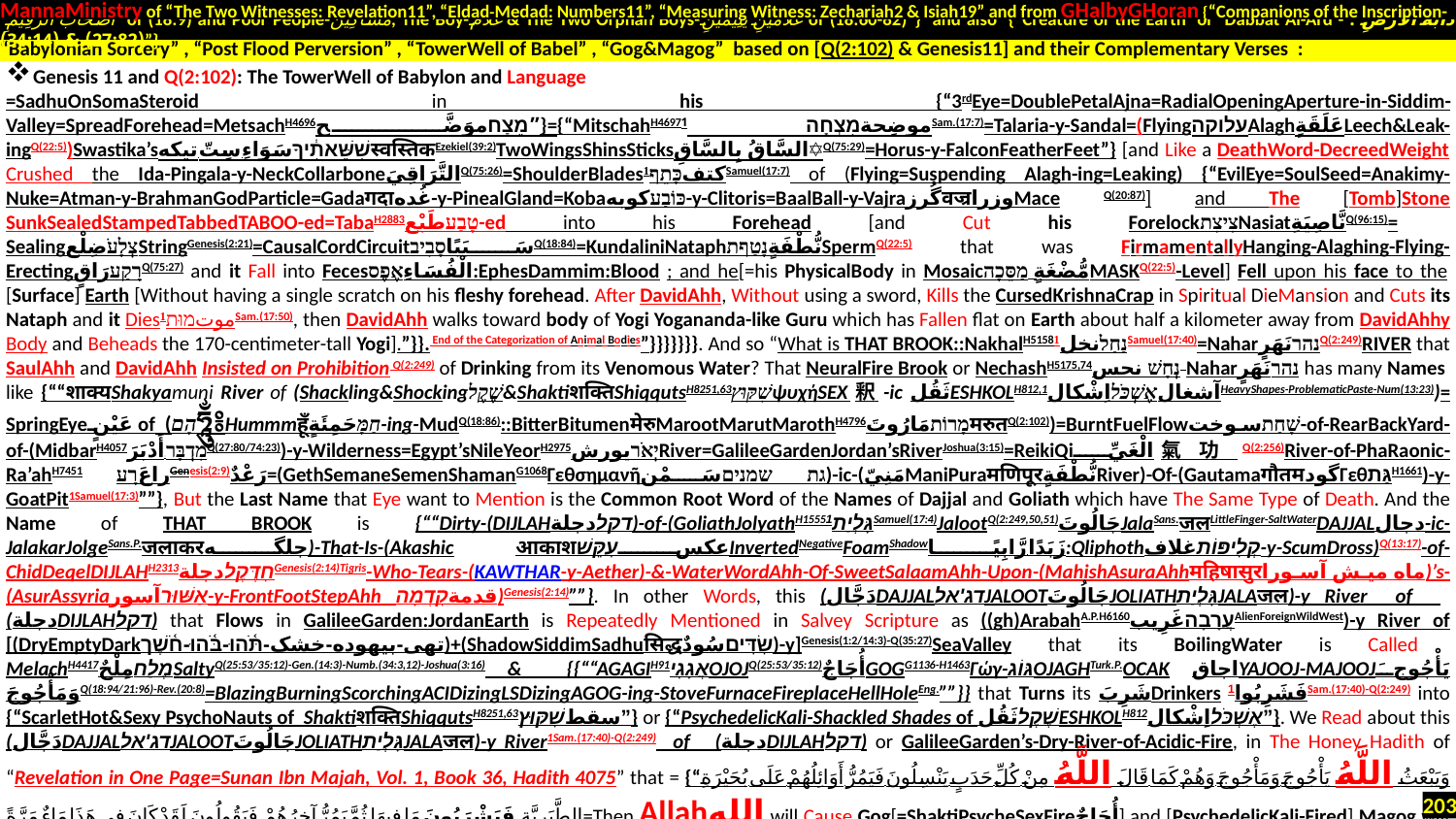

MannaMinistry of “The Two Witnesses: Revelation11”, “Eldad-Medad: Numbers11”, “Measuring Witness: Zechariah2 & Isiah19” and from GHalbyGHoran {“Companions of the Inscription-
 أَصْحَابَ الرَّقِيمِ  of (18:9) and Poor People-مَسَاكِينَ, The Boy-غُلَامُ & The Two Orphan Boys-غُلَامَيْنِ يَتِيمَيْنِ of (18:60-82)”}  and also  {“Creature of the Earth  or  Dabbat Al-Ard - دَابَّةُ الْأَرْضِ : (27:82) & (34:14)”}
.
Genesis 11 and Q(2:102): The TowerWell of Babylon and Language
=SadhuOnSomaSteroid in his {“3rdEye=DoublePetalAjna=RadialOpeningAperture-in-Siddim-Valley=SpreadForehead=MetsachH4696מֵצַחموَضَّح”}={“MitschahH4697موضِحةמִצְחָה 1Sam.(17:7)=Talaria-y-Sandal=(FlyingעלוקהAlaghعَلَقَةٍLeech&Leak-ingQ(22:5))Swastika’sשִׁשֵּׁאתִ֔יךָسَوَاءِ سِتّ تیکهस्वस्तिकEzekiel(39:2)TwoWingsShinsSticksالسَّاقُ بِالسَّاقِ✡Q(75:29)=Horus-y-FalconFeatherFeet”} [and Like a DeathWord-DecreedWeight Crushed the Ida-Pingala-y-NeckCollarboneالتَّرَاقِيَQ(75:26)=ShoulderBladesکتفכָּתֵף1Samuel(17:7) of (Flying=Suspending Alagh-ing=Leaking) {“EvilEye=SoulSeed=Anakimy-Nuke=Atman-y-BrahmanGodParticle=Gadaगदाغُده-y-PinealGland=Kobaכּוֹבַעکوبه-y-Clitoris=BaalBall-y-Vajraگُرزवज्रوزراMace Q(20:87)] and The [Tomb]Stone SunkSealedStampedTabbedTABOO-ed=TabaH2883טָבַעطَبْع-ed into his Forehead [and Cut his ForelockצִיצִתNasiatنَّاصِيَةِQ(96:15)= SealingצְלָעֹضِلْعStringGenesis(2:21)=CausalCordCircuitسَبَبًاסָבִיבQ(18:84)=KundaliniNataphنُّطْفَةٍנָטַףתSpermQ(22:5) that was FirmamentallyHanging-Alaghing-Flying-ErectingרָקַעرَاقٍQ(75:27) and it Fall into Fecesالْفُسَاءِאֶפֶס:EphesDammim:Blood ; and he[=his PhysicalBody in Mosaicمُّضْغَةٍ מַסֵּכָהMASKQ(22:5)-Level] Fell upon his face to the [Surface] Earth [Without having a single scratch on his fleshy forehead. After DavidAhh, Without using a sword, Kills the CursedKrishnaCrap in Spiritual DieMansion and Cuts its Nataph and it Diesموتמוּת1Sam.(17:50), then DavidAhh walks toward body of Yogi Yogananda-like Guru which has Fallen flat on Earth about half a kilometer away from DavidAhhy Body and Beheads the 170-centimeter-tall Yogi].”}}. End of the Categorization of Animal Bodies”}}}}}}}. And so “What is THAT BROOK::NakhalH5158נַחַלنخل1Samuel(17:40)=NaharנהרنَهَرٍQ(2:249)RIVER that SaulAhh and DavidAhh Insisted on Prohibition Q(2:249) of Drinking from its Venomous Water? That NeuralFire Brook or NechashH5175,74נְחָשׁ نحس  Naharנהרنَهَرٍ has many Names  like {““शाक्यShakyamuni River of (Shackling&Shockingשֶׁקֶל&Shaktiशक्तिShiqqutsH8251,63שִׁקּוּץψυχήSEX釈-ic ثَقُلESHKOLH812,1آشغالאֶשְׁכֹּלاِشْكالHeavyShapes-ProblematicPaste-Num(13:23))= SpringEyeعَيْنٍ of (הָםཧཱུྂ༔Hummmहूँחַמָּحَمِئَةٍ-ing-MudQ(18:86)::BitterBitumenमेरुMarootMarutMarothH4796מָרוֹתمَارُوتَमरुतQ(2:102))=BurntFuelFlowשָׁחַתسوخت-of-RearBackYard-of-(MidbarH4057מִדְבָּר-أَدْبَرَQ(27:80/74:23))-y-Wilderness=Egypt’sNileYeorH2975יְאֹרیورشRiver=GalileeGardenJordan’sRiverJoshua(3:15)=ReikiQiالْغَيِّ氣功Q(2:256)River-of-PhaRaonic-Ra’ahH7451 راعَרָעGenesis(2:9)رَعْدٌ=(GethSemaneSemenShamanG1068Γεθσημανῆגת שמניםسَمْن)-ic-(مَنِيّManiPuraमणिपूरنُّطْفَةٍRiver)-Of-(GautamaगौतमگودΓεθגַּתH1661)-y-GoatPit1Samuel(17:3)””}, But the Last Name that Eye want to Mention is the Common Root Word of the Names of Dajjal and Goliath which have The Same Type of Death. And the Name of THAT BROOK is {““Dirty-(DIJLAHدجلة‎דקל)-of-(GoliathJolyathH1555גָּלְיַת1Samuel(17:4)JalootQ(2:249,50,51)جَالُوتَJalaSans.जलLittleFinger-SaltWaterDAJJALدجال-ic-JalakarJolgeSans.P.जलाकरجلگه)-That-Is-(Akashic आकाशعکسעִקֵּשׁInvertedNegativeFoamShadowزَبَدًا رَّابِيًا:Qliphothקְלִיפּוֹתغلاف-y-ScumDross)Q(13:17)-of-ChidDeqelDIJLAHH2313חִדֶּקֶלدجلةGenesis(2:14)Tigris-Who-Tears-(KAWTHAR-y-Aether)-&-WaterWordAhh-Of-SweetSalaamAhh-Upon-(MahishAsuraAhhमहिषासुरماه میش آسورا)’s-(AsurAssyriaאַשּׁוּרآسور-y-FrontFootStepAhh قدمةקִדְמָה)Genesis(2:14)””}. In other Words, this (دَجَّالDAJJALדג'אלJALOOTجَالُوتَJOLIATHגָּלְיַתJALAजल)-y River  of   (دجلةDIJLAH‎דקל) that Flows in GalileeGarden:JordanEarth is Repeatedly Mentioned in Salvey Scripture as ((gh)ArabahA.P.H6160עֲרָבָהغَرِيبAlienForeignWildWest)-y River of [(DryEmptyDarkتهی-بیهوده-خشک-תֹּ֫הוּ-בֹּ֫הוּ-חֹ֫שֶׁך)+(ShadowSiddimSadhuसिद्धשִׂדִּיםسُودٌ)-y]Genesis(1:2/14:3)-Q(35:27)SeaValley that its BoilingWater is Called MelachH4417מֶלַחمِلْحٌSaltyQ(25:53/35:12)-Gen.(14:3)-Numb.(34:3,12)-Joshua(3:16) &  {{““AGAGIH91אֲגָגִיOJOJQ(25:53/35:12)أُجَاجٌGOGG1136-H1463Γώγ-גּוֹגOJAGHTurk.P.OCAK اجاقYAJOOJ-MAJOOJيَأْجُوجَ وَمَأْجُوجَQ(18:94/21:96)-Rev.(20:8)=BlazingBurningScorchingACIDizingLSDizingAGOG-ing-StoveFurnaceFireplaceHellHoleEng.””}} that Turns its شَرِبَDrinkers فَشَرِبُوا1Sam.(17:40)-Q(2:249) into {“ScarletHot&Sexy PsychoNauts of  Shaktiशक्तिShiqqutsH8251,63سقطשִׁקּוּץ”} or {“PsychedelicKali-Shackled Shades of שֶׁקֶלثَقُلESHKOLH812אֶשְׁכֹּלاِشْكال”}. We Read about this (دَجَّالDAJJALדג'אלJALOOTجَالُوتَJOLIATHגָּלְיַתJALAजल)-y River1Sam.(17:40)-Q(2:249)  of   (دجلةDIJLAH‎דקל) or GalileeGarden’s-Dry-River-of-Acidic-Fire, in The Honey Hadith of “Revelation in One Page=Sunan Ibn Majah, Vol. 1, Book 36, Hadith 4075” that = {“وَيَبْعَثُ اللَّهُ يَأْجُوجَ وَمَأْجُوجَ وَهُمْ كَمَا قَالَ اللَّهُ مِنْ كُلِّ حَدَبٍ يَنْسِلُونَ فَيَمُرُّ أَوَائِلُهُمْ عَلَى بُحَيْرَةِ الطَّبَرِيَّةِ فَيَشْرَبُونَ مَا فِيهَا ثُمَّ يَمُرُّ آخِرُهُمْ فَيَقُولُونَ لَقَدْ كَانَ فِي هَذَا مَاءٌ مَرَّةً=Then Allahالله will Cause Gog[=ShaktiPsycheSexFireأُجَاجٌ] and [PsychedelicKali-Fired] Magog will EmergeRiseἀναβαίνω يَبْعَثُ [Through DryRiver=NeuralFireChannel of (دَجَّالDAJJALדג'אלJALOOTجَالُوتَJOLIATHגָּלְיַתJALAजल)-y (دجلةDIJLAH‎דקל)=TarTigris]Revelation(16:12/20:9)=[Will Be Explained] and they will,
“Babylonian Sorcery” , “Post Flood Perversion” , “TowerWell of Babel” , “Gog&Magog”  based on [Q(2:102) & Genesis11] and their Complementary Verses  :
203